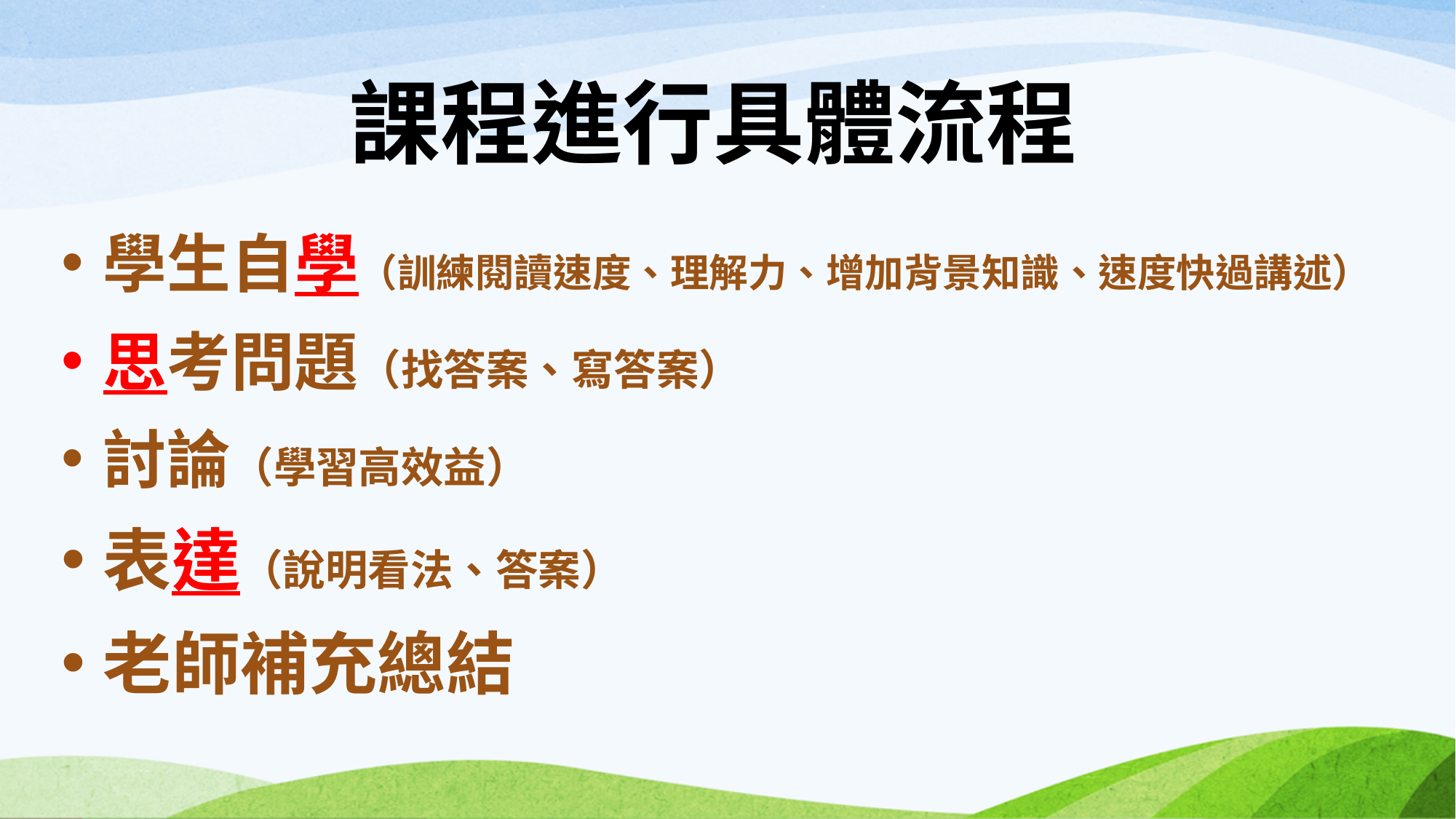

# 課程進行具體流程
學生自學（訓練閱讀速度、理解力、增加背景知識、速度快過講述）
思考問題（找答案、寫答案）
討論（學習高效益）
表達（說明看法、答案）
老師補充總結